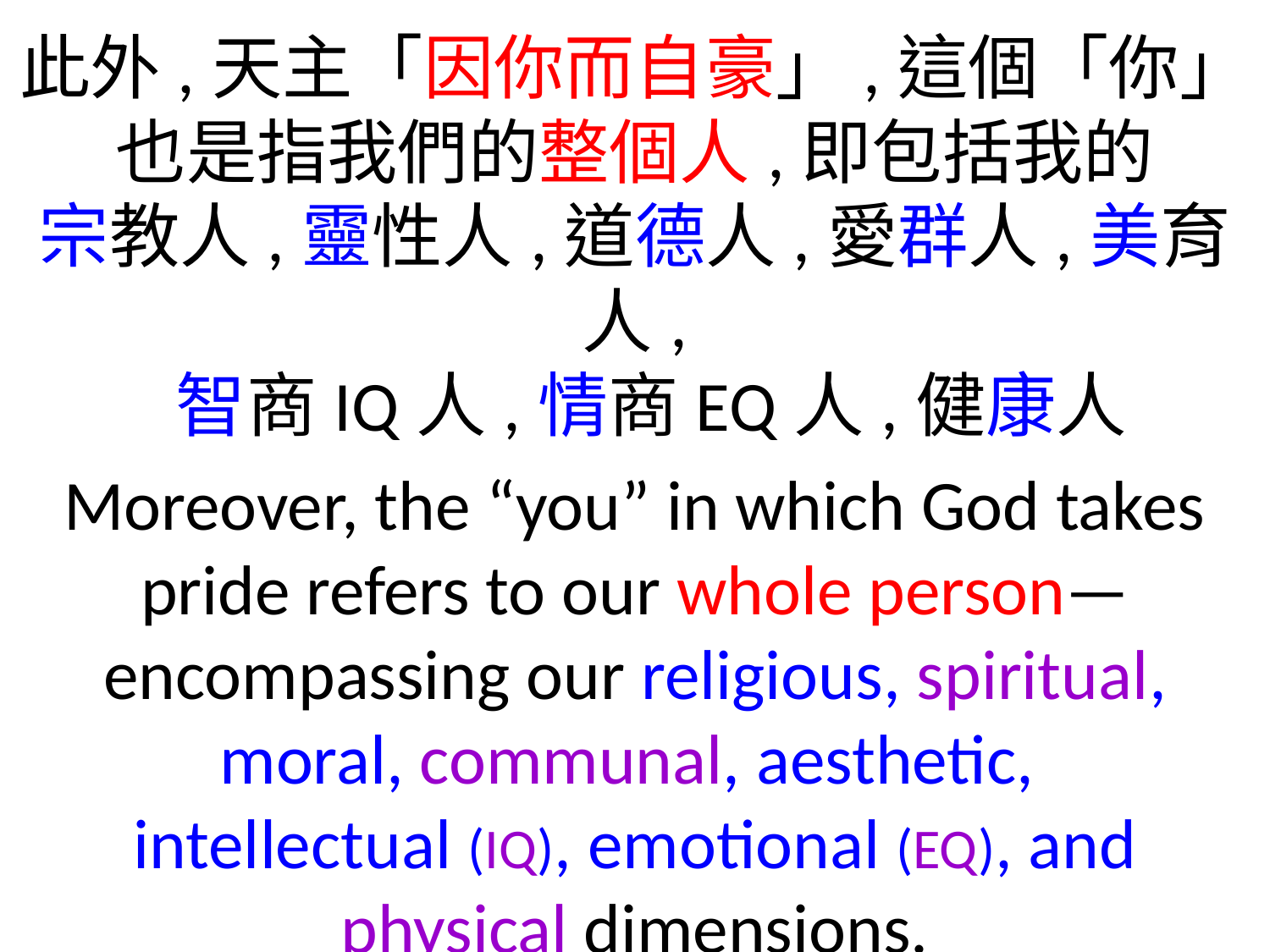

此外,天主「因你而自豪」,這個「你」
也是指我們的整個人,即包括我的
宗教人,靈性人,道德人,愛群人,美育人,
 智商IQ人,情商EQ人,健康人
Moreover, the “you” in which God takes pride refers to our whole person—encompassing our religious, spiritual, moral, communal, aesthetic,
intellectual (IQ), emotional (EQ), and physical dimensions.